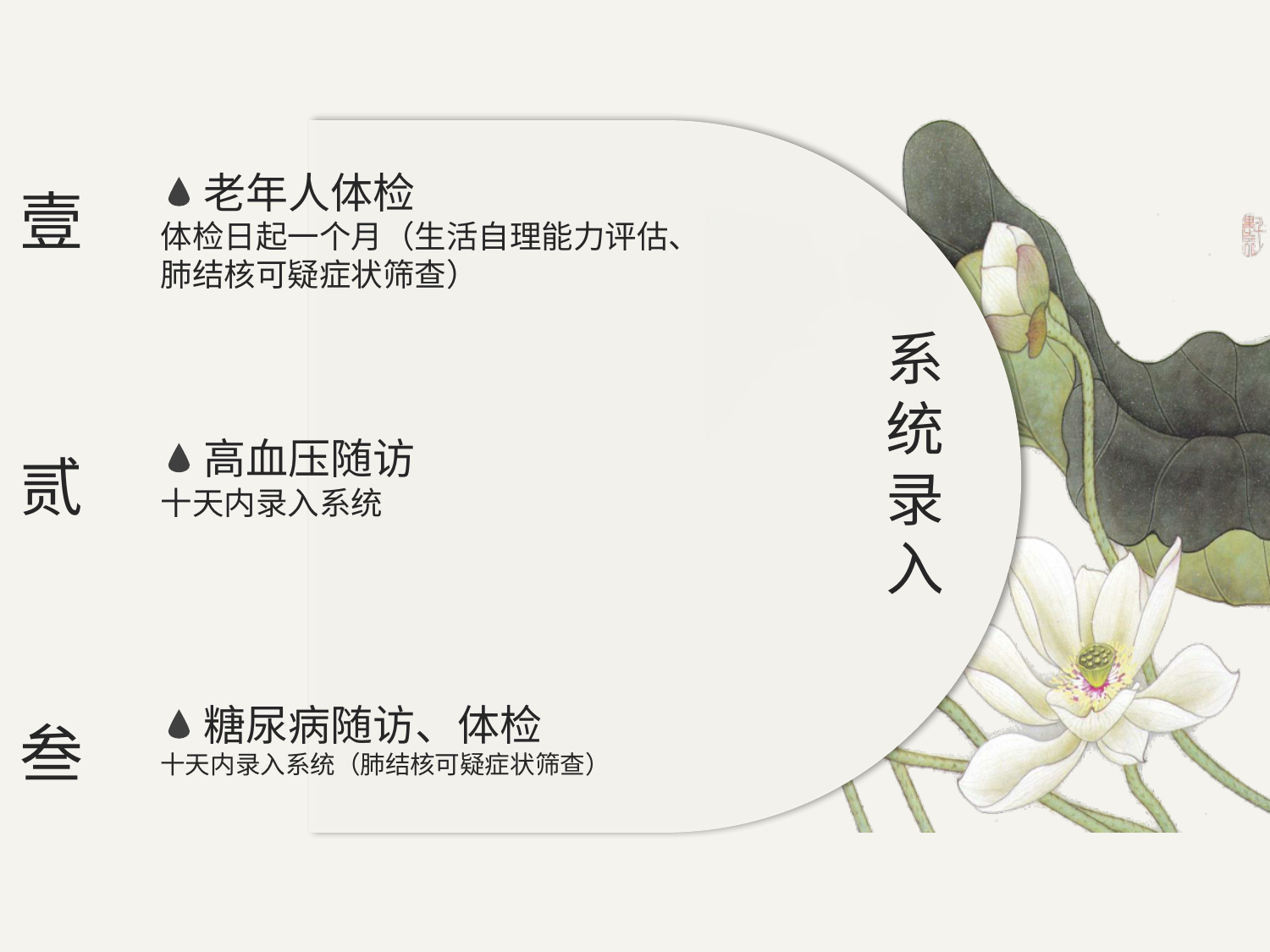

老年人体检
壹

体检日起一个月（生活自理能力评估、肺结核可疑症状筛查）
系统录入
高血压随访
贰

十天内录入系统
糖尿病随访、体检
叁

十天内录入系统（肺结核可疑症状筛查）